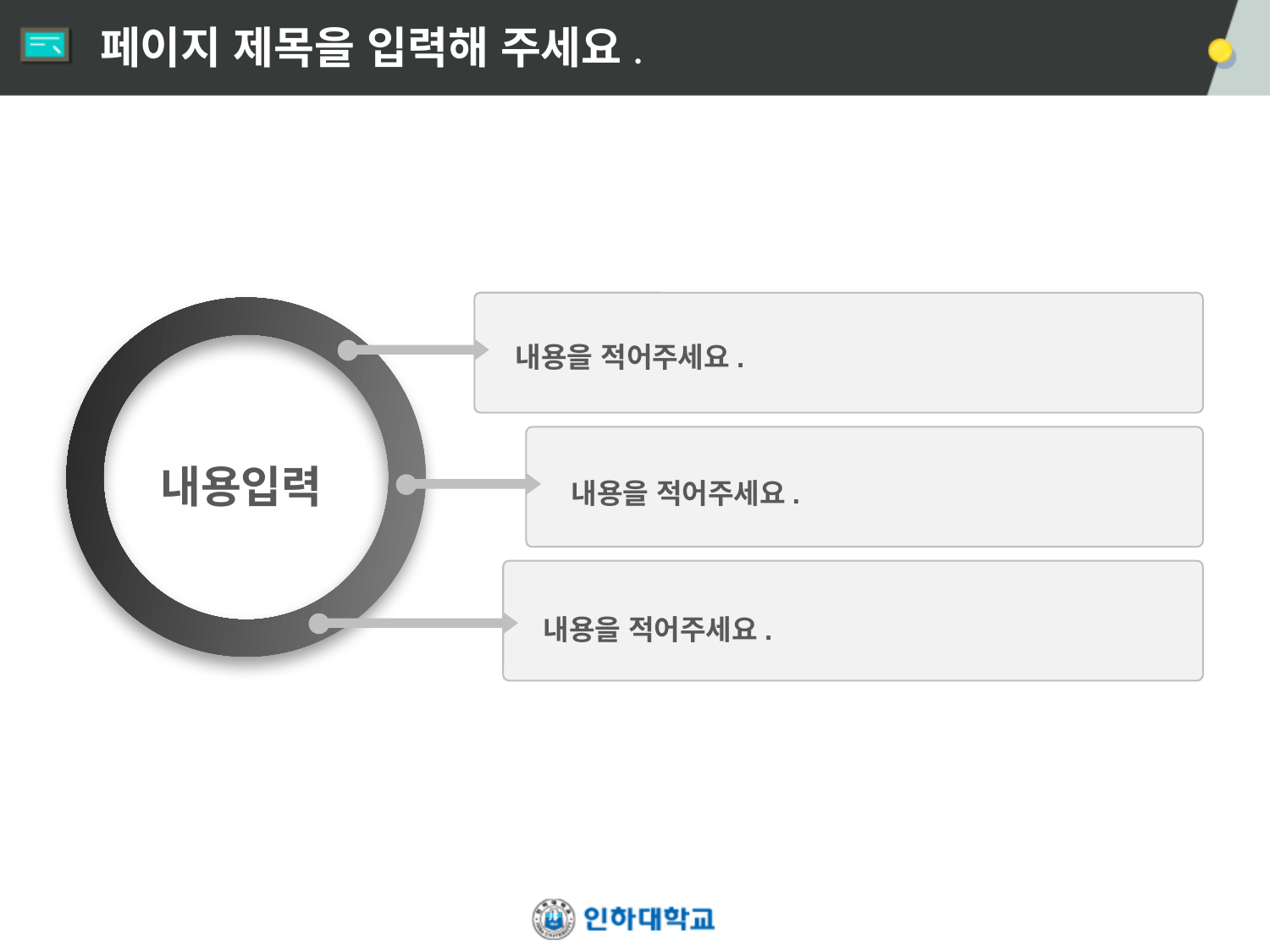

# 페이지 제목을 입력해 주세요.

내용을 적어주세요.

내용입력

내용을 적어주세요.

내용을 적어주세요.